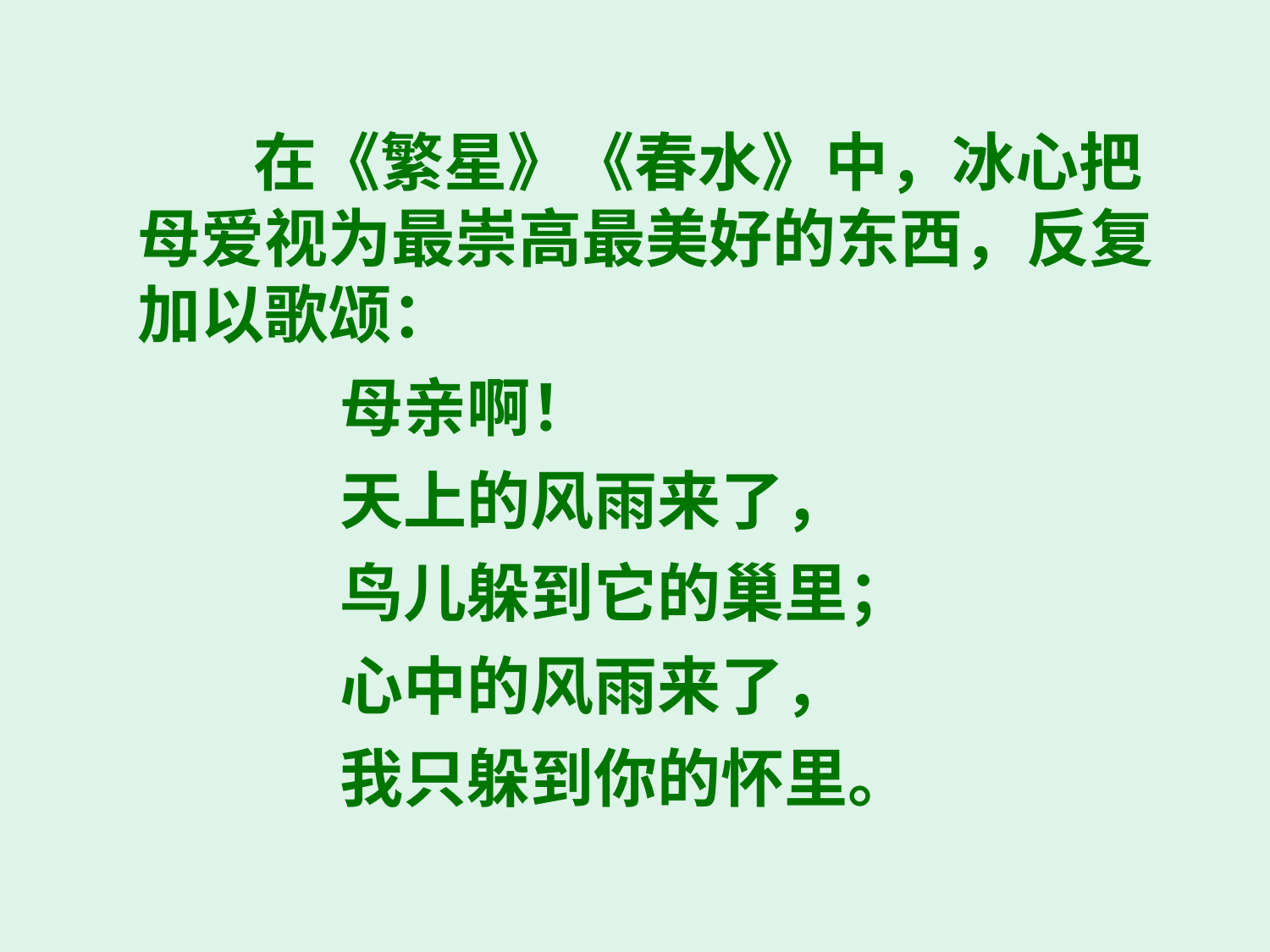

在《繁星》《春水》中，冰心把母爱视为最崇高最美好的东西，反复加以歌颂：
             母亲啊！
             天上的风雨来了，
             鸟儿躲到它的巢里；
             心中的风雨来了，
             我只躲到你的怀里。